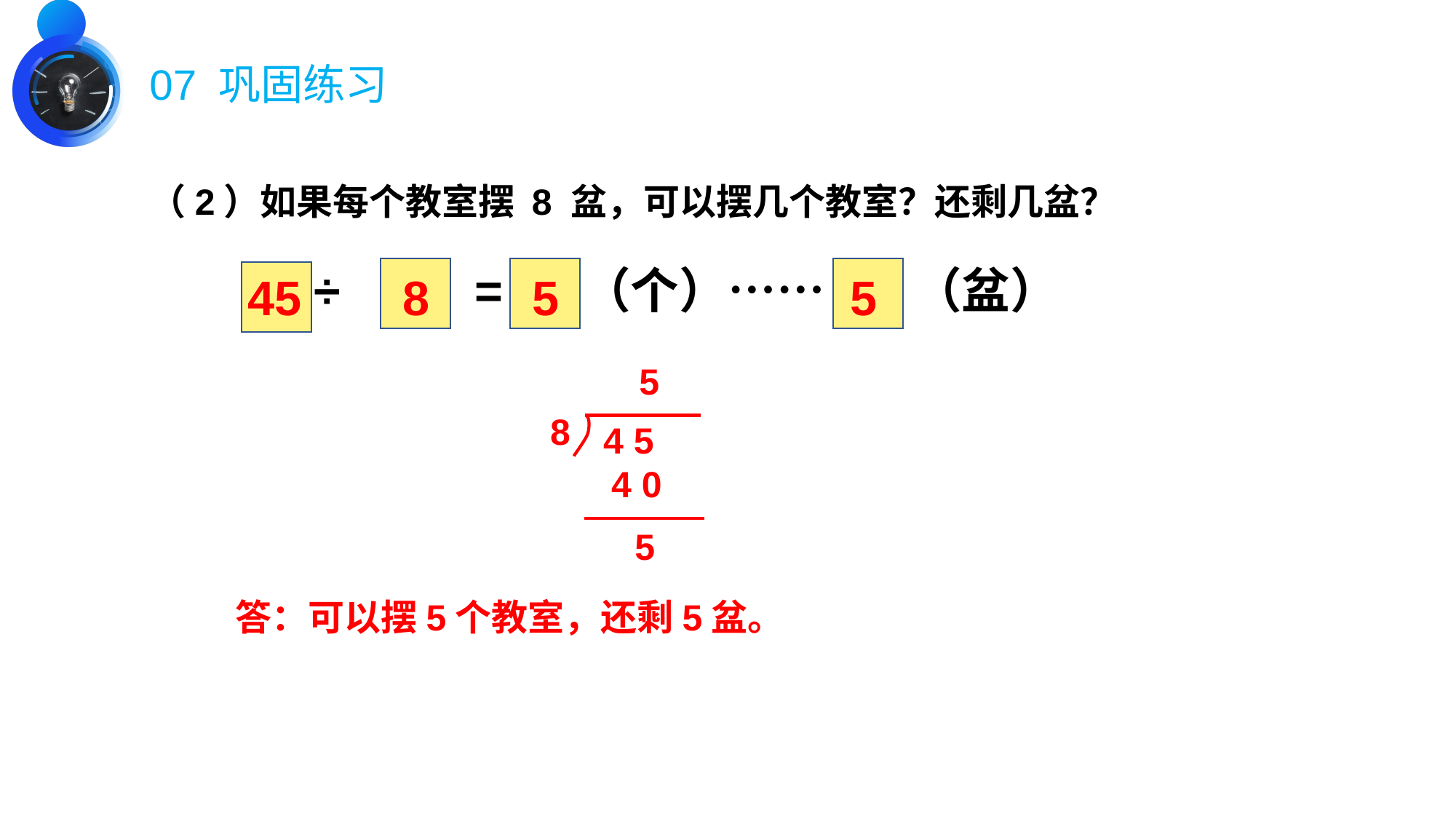

07
巩固练习
（2）如果每个教室摆 8 盆，可以摆几个教室？还剩几盆？
÷          =     （个）……        （盆）

45
8
5
5
5
8
4 5

4 0
 5
答：可以摆5个教室，还剩5盆。